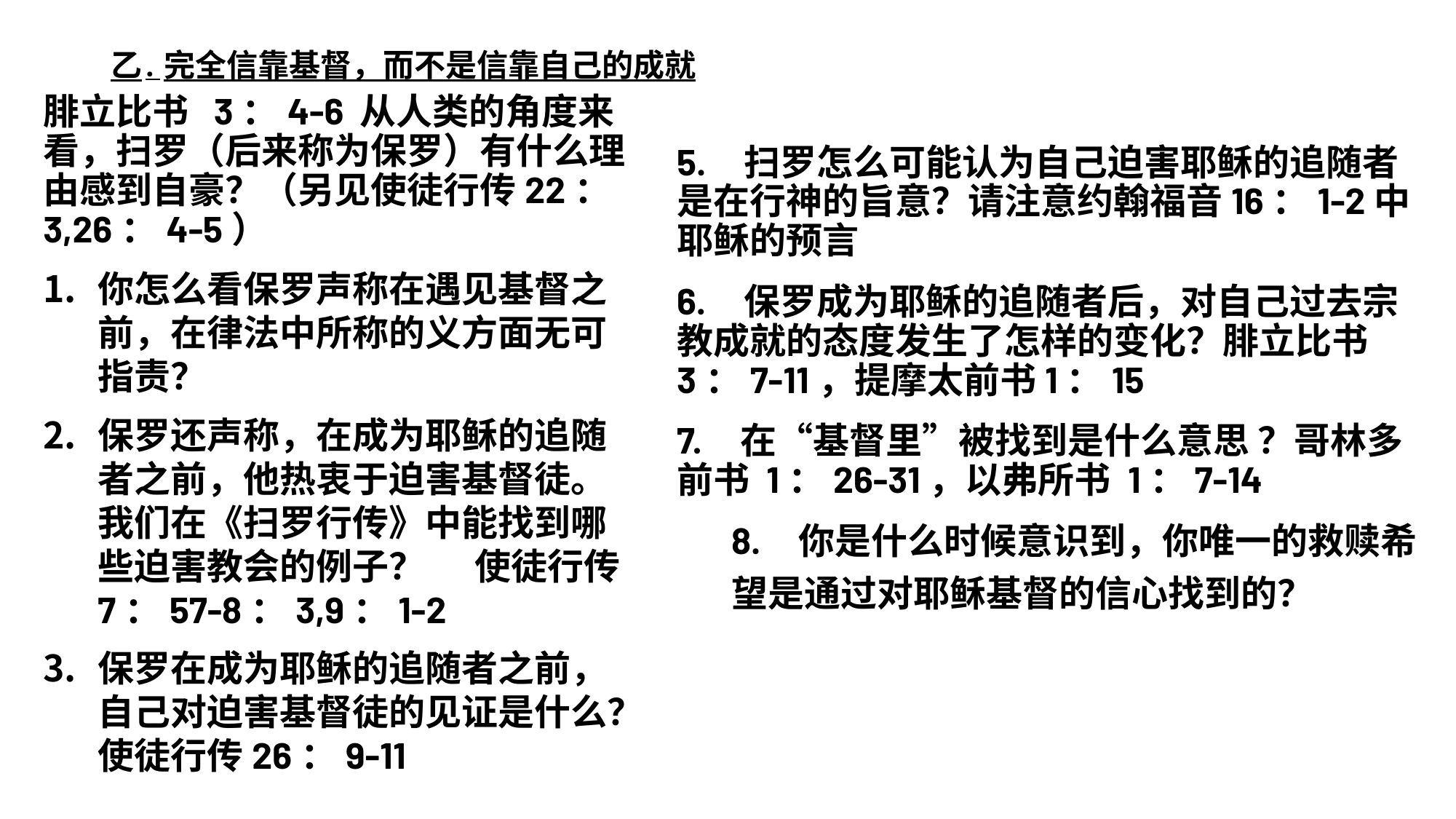

# 乙. 完全信靠基督，而不是信靠自己的成就
腓立比书  3：4-6 从人类的角度来看，扫罗（后来称为保罗）有什么理由感到自豪？（另见使徒行传22：3,26：4-5）
你怎么看保罗声称在遇见基督之前，在律法中所称的义方面无可指责？
保罗还声称，在成为耶稣的追随者之前，他热衷于迫害基督徒。我们在《扫罗行传》中能找到哪些迫害教会的例子？      使徒行传 7：57-8：3,9：1-2
保罗在成为耶稣的追随者之前，自己对迫害基督徒的见证是什么？使徒行传26：9-11

5.    扫罗怎么可能认为自己迫害耶稣的追随者  是在行神的旨意？请注意约翰福音16：1-2中耶稣的预言
6.    保罗成为耶稣的追随者后，对自己过去宗教成就的态度发生了怎样的变化？腓立比书3：7-11，提摩太前书1：15
7.    在“基督里”被找到是什么意思 ？哥林多前书 1：26-31，以弗所书 1：7-14
8.    你是什么时候意识到，你唯一的救赎希望是通过对耶稣基督的信心找到的？